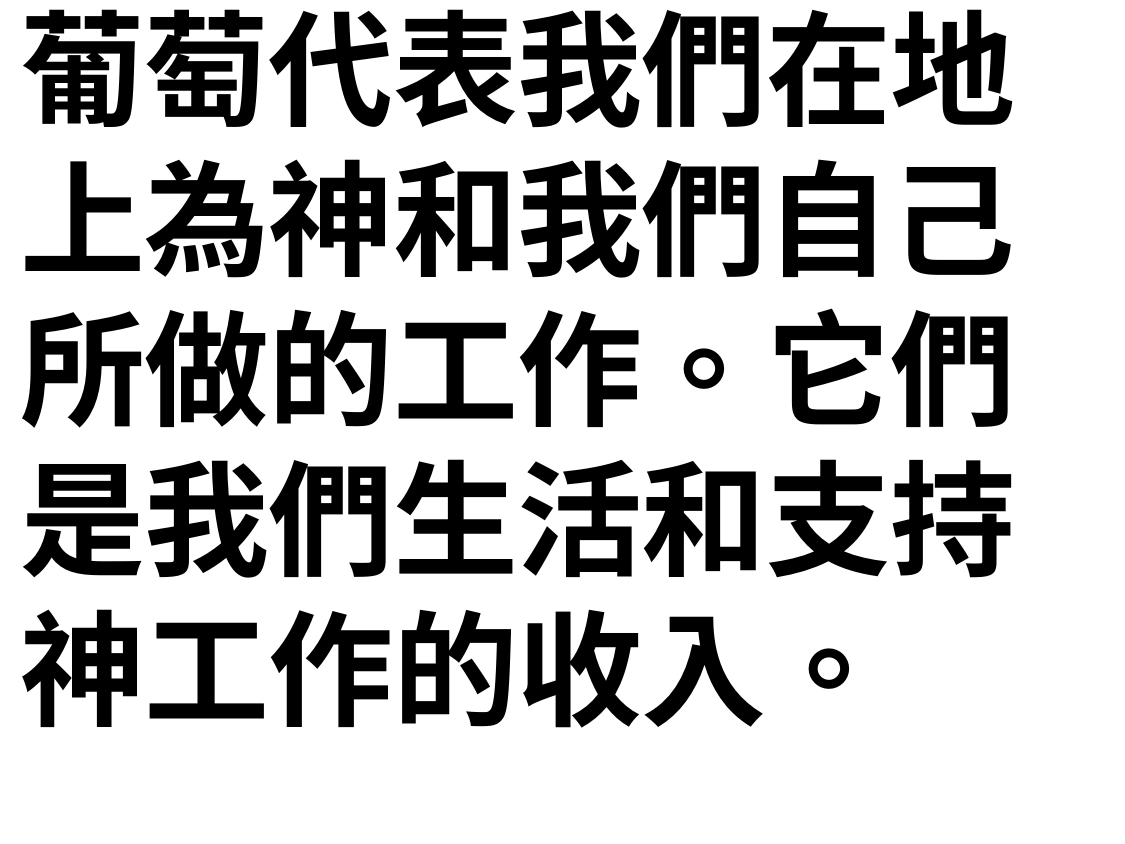

葡萄代表我們在地上為神和我們自己所做的工作。它們是我們生活和支持神工作的收入。